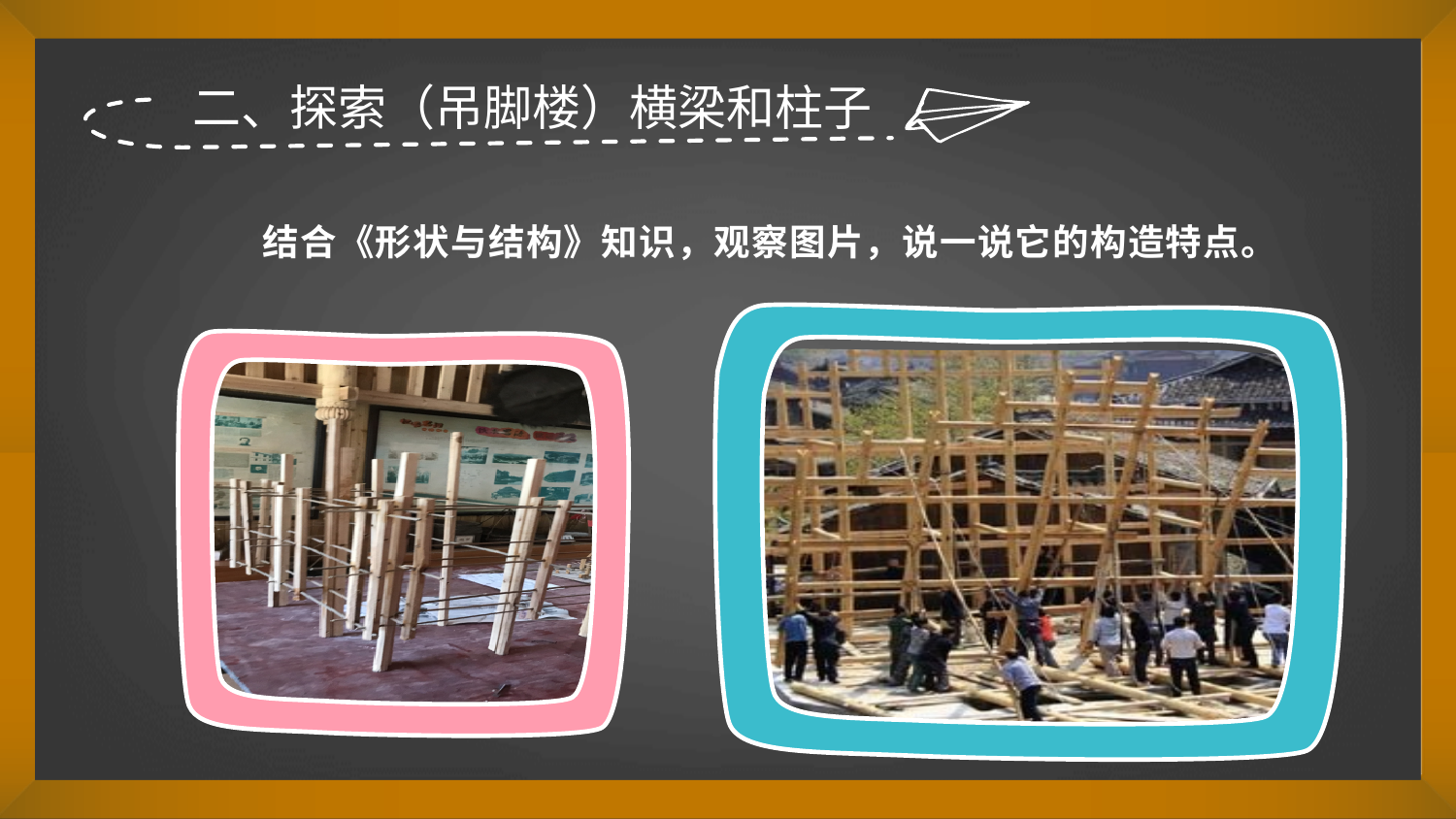

二、探索（吊脚楼）横梁和柱子

结合《形状与结构》知识，观察图片，说一说它的构造特点。